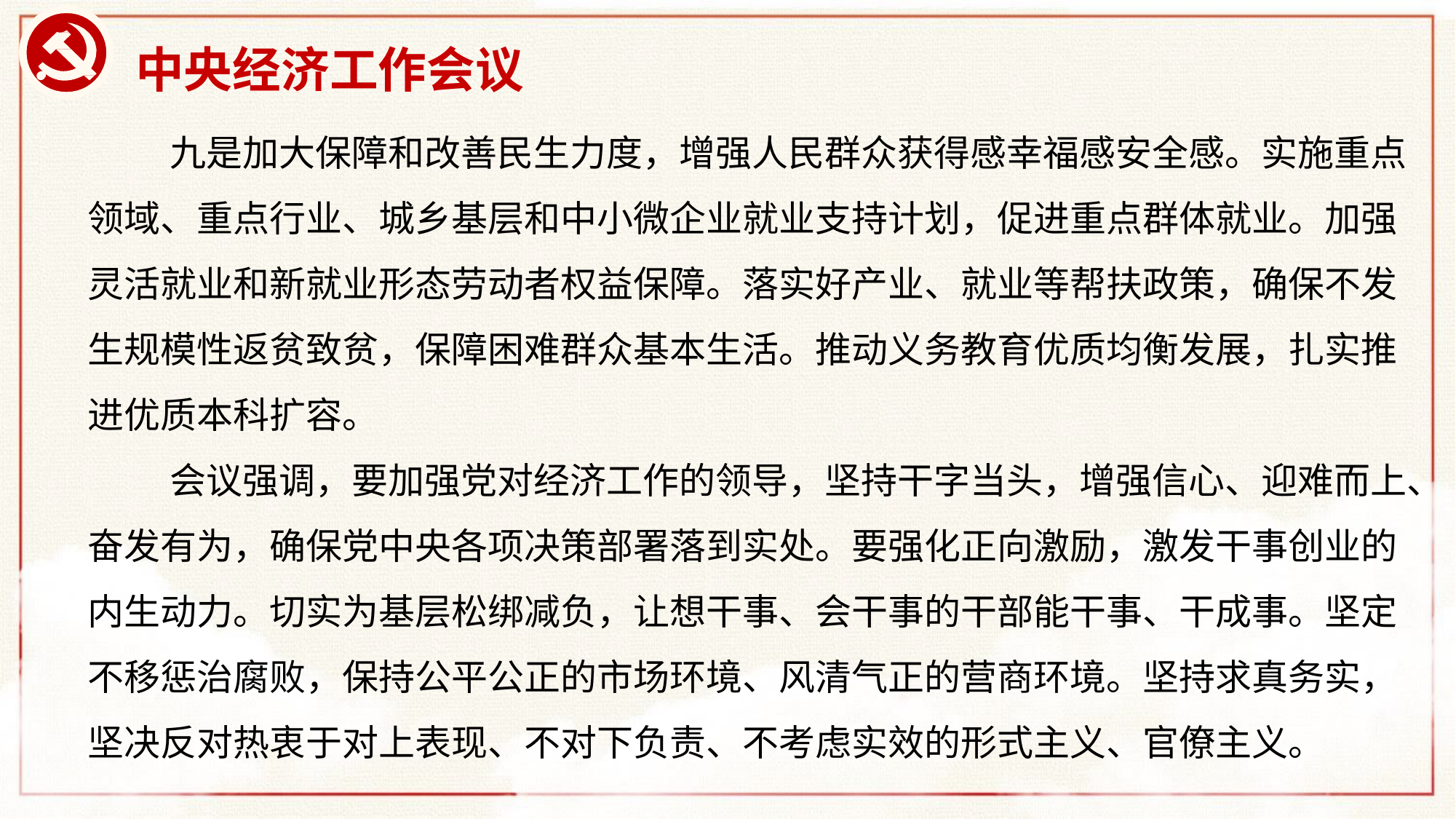

中央经济工作会议
         九是加大保障和改善民生力度，增强人民群众获得感幸福感安全感。实施重点领域、重点行业、城乡基层和中小微企业就业支持计划，促进重点群体就业。加强灵活就业和新就业形态劳动者权益保障。落实好产业、就业等帮扶政策，确保不发生规模性返贫致贫，保障困难群众基本生活。推动义务教育优质均衡发展，扎实推进优质本科扩容。
         会议强调，要加强党对经济工作的领导，坚持干字当头，增强信心、迎难而上、奋发有为，确保党中央各项决策部署落到实处。要强化正向激励，激发干事创业的内生动力。切实为基层松绑减负，让想干事、会干事的干部能干事、干成事。坚定不移惩治腐败，保持公平公正的市场环境、风清气正的营商环境。坚持求真务实，坚决反对热衷于对上表现、不对下负责、不考虑实效的形式主义、官僚主义。